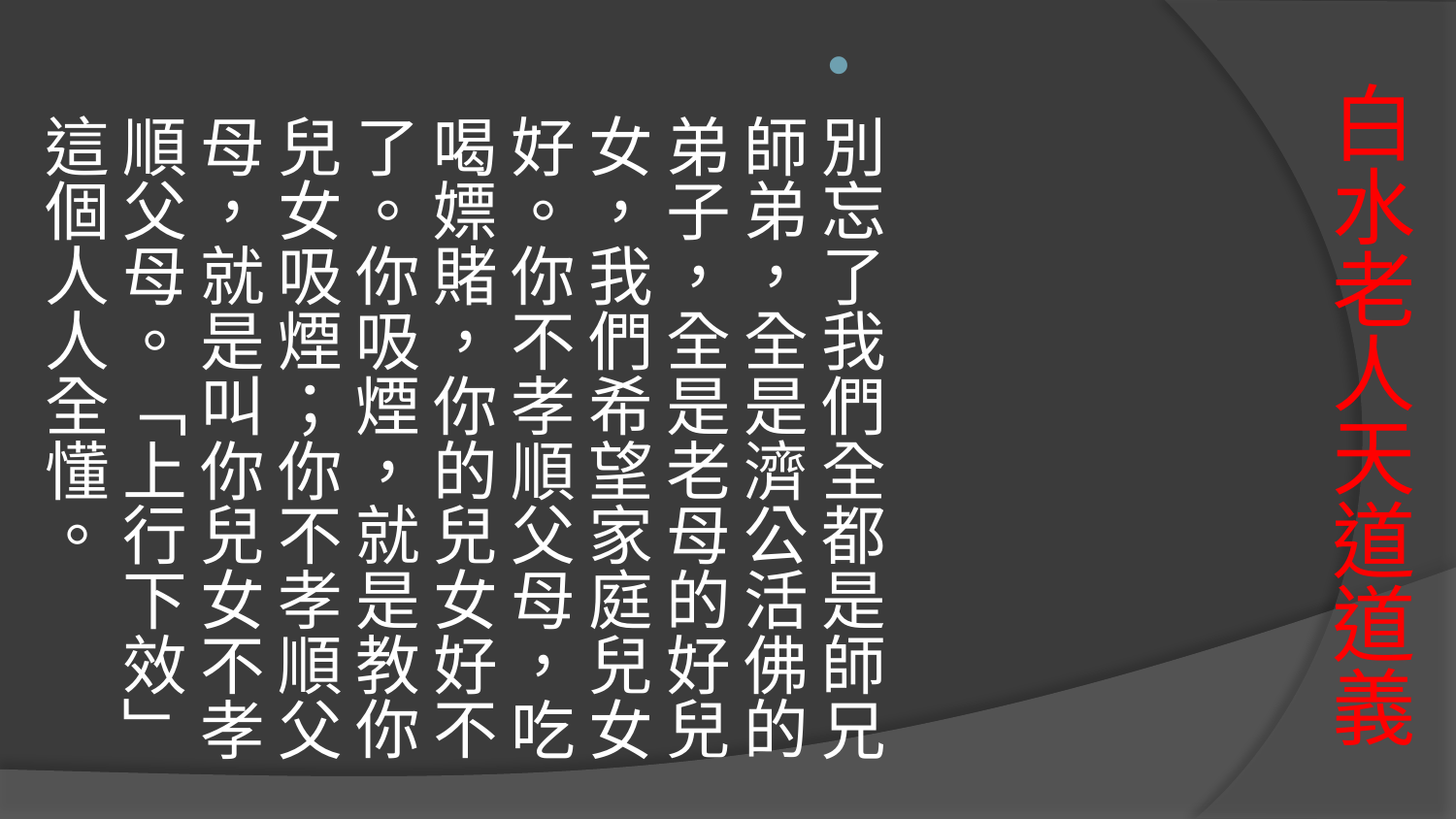

別忘了我們全都是師兄師弟，全是濟公活佛的弟子，全是老母的好兒女，我們希望家庭兒女好。你不孝順父母，吃喝嫖賭，你的兒女好不了。你吸煙，就是教你兒女吸煙；你不孝順父母，就是叫你兒女不孝順父母。「上行下效」這個人人全懂。
# 白水老人天道道義